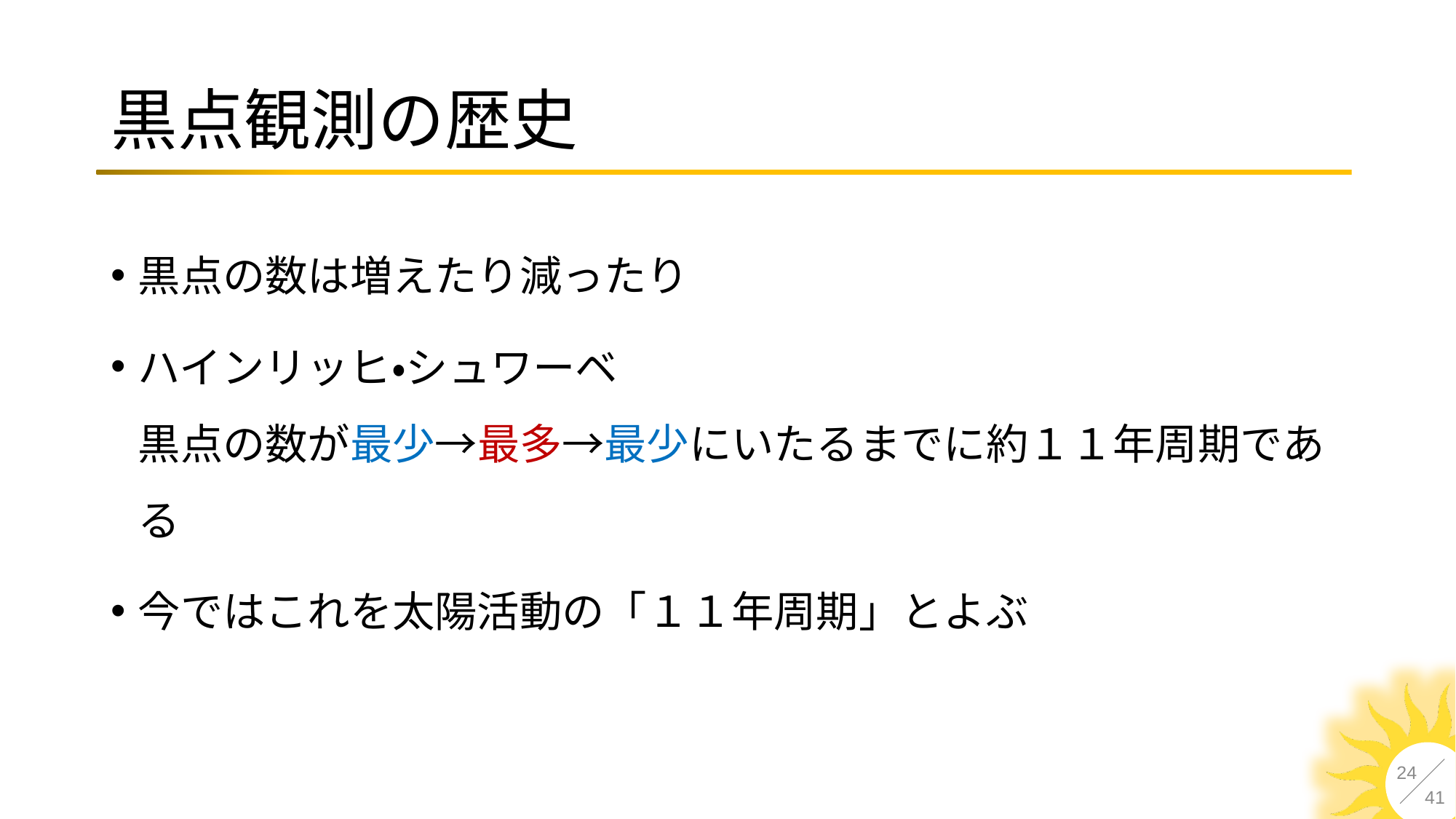

# 黒点観測の歴史
黒点の数は増えたり減ったり
ハインリッヒ・シュワーベ
黒点の数が最少→最多→最少にいたるまでに約１１年周期である
今ではこれを太陽活動の「１１年周期」とよぶ

24